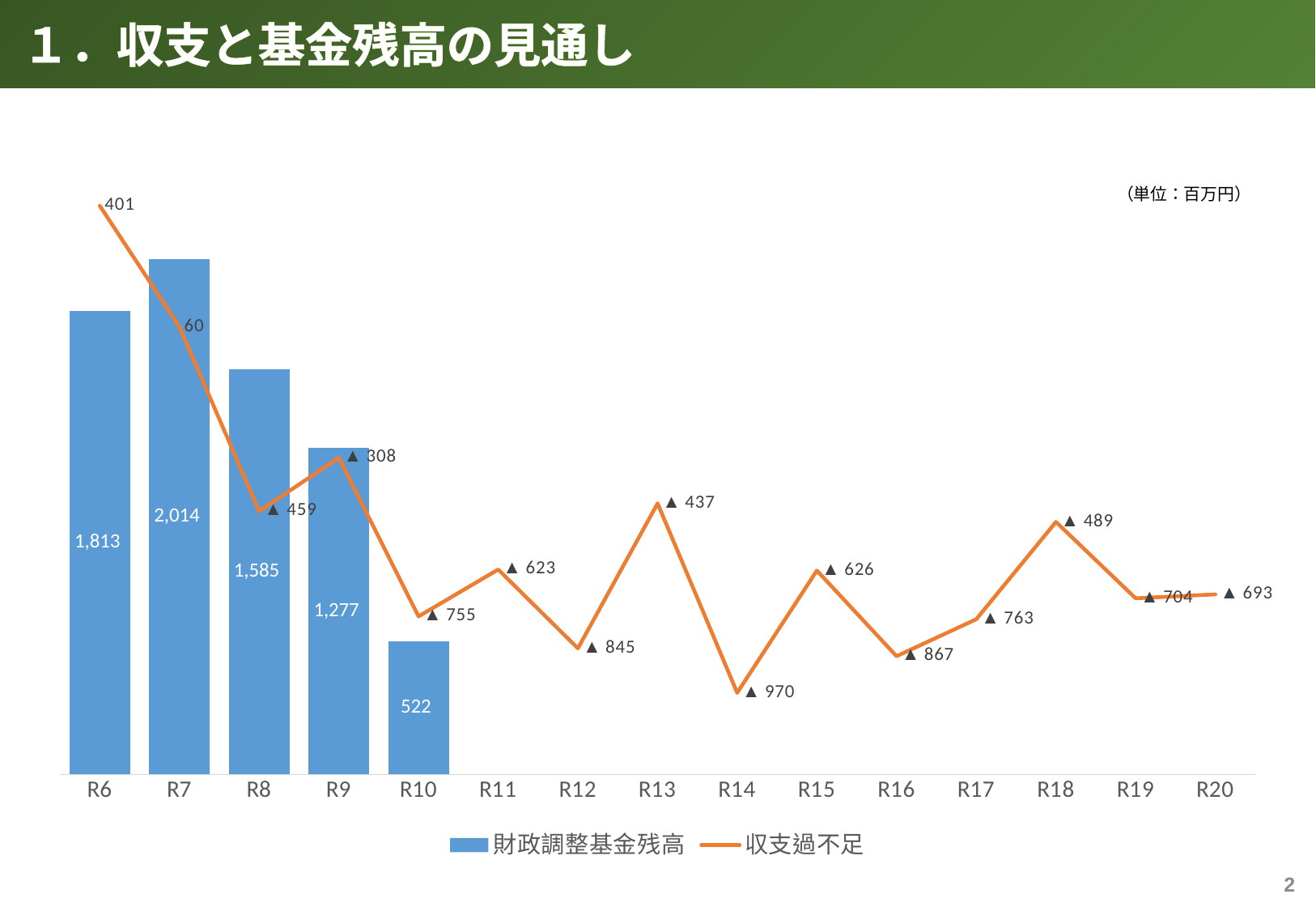

１．収支と基金残高の見通し

### Chart

| Category |  |  |
|---|---|---|
| R6 | 1813.0 | 401.0 |
| R7 | 2014.0 | 60.0 |
| R8 | 1585.0 | -459.0 |
| R9 | 1277.0 | -308.0 |
| R10 | 522.0 | -755.0 |
| R11 | -101.0 | -623.0 |
| R12 | -946.0 | -845.0 |
| R13 | -1383.0 | -437.0 |
| R14 | -2353.0 | -970.0 |
| R15 | -2979.0 | -626.0 |
| R16 | -3846.0 | -867.0 |
| R17 | -4609.0 | -763.0 |
| R18 | -5098.0 | -489.0 |
| R19 | -5802.0 | -704.0 |
| R20 | -6495.0 | -693.0 |
（単位：百万円）
2